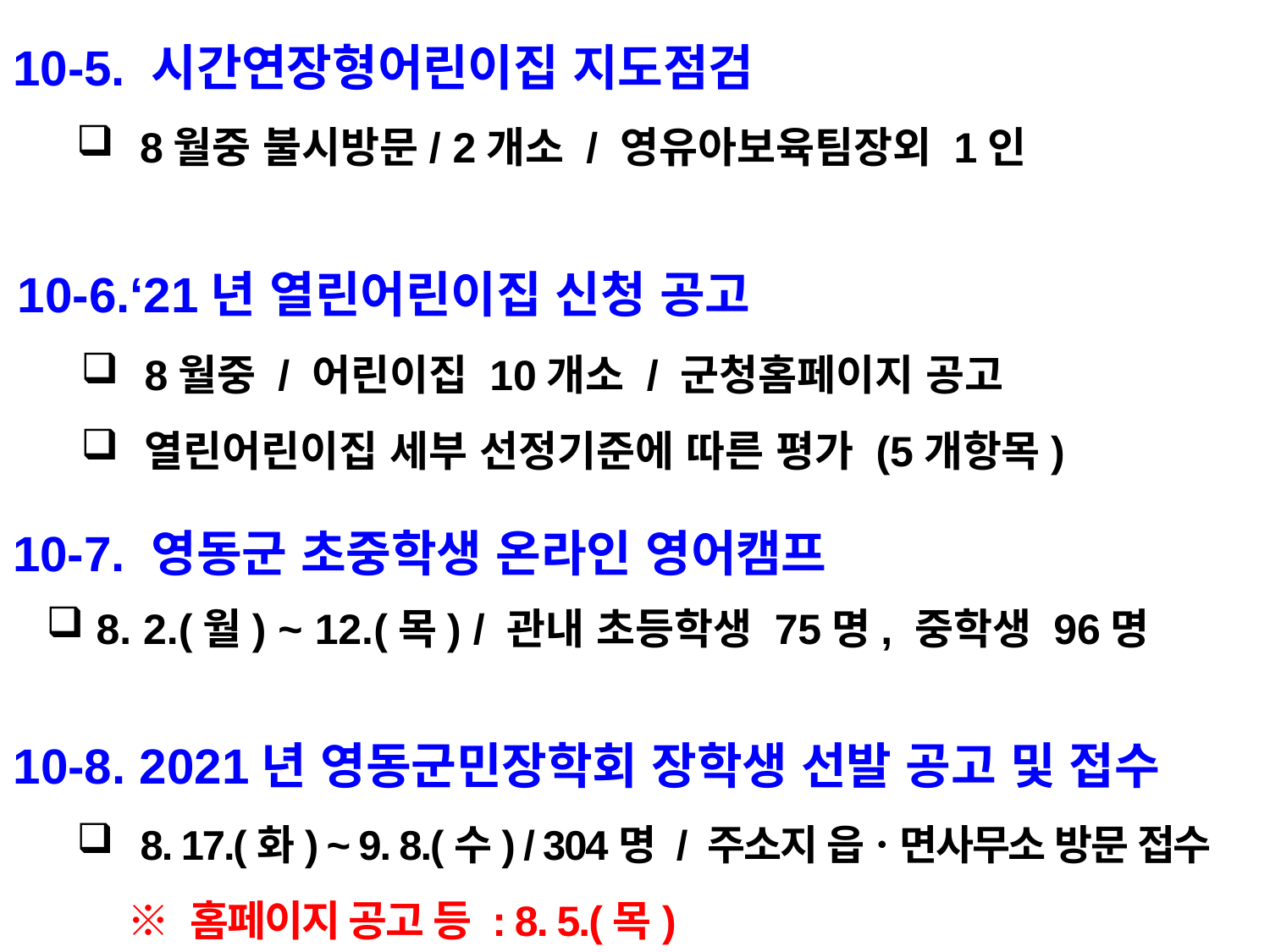

10-5. 시간연장형어린이집 지도점검
8월중 불시방문/ 2개소 / 영유아보육팀장외 1인

10-6.‘21년 열린어린이집 신청 공고
8월중 / 어린이집 10개소 / 군청홈페이지 공고
열린어린이집 세부 선정기준에 따른 평가 (5개항목)
10-7. 영동군 초중학생 온라인 영어캠프
 8. 2.(월) ~ 12.(목) / 관내 초등학생 75명, 중학생 96명
10-8. 2021년 영동군민장학회 장학생 선발 공고 및 접수
8. 17.(화) ~ 9. 8.(수) / 304명 / 주소지 읍ㆍ면사무소 방문 접수
     ※ 홈페이지 공고 등 : 8. 5.(목)